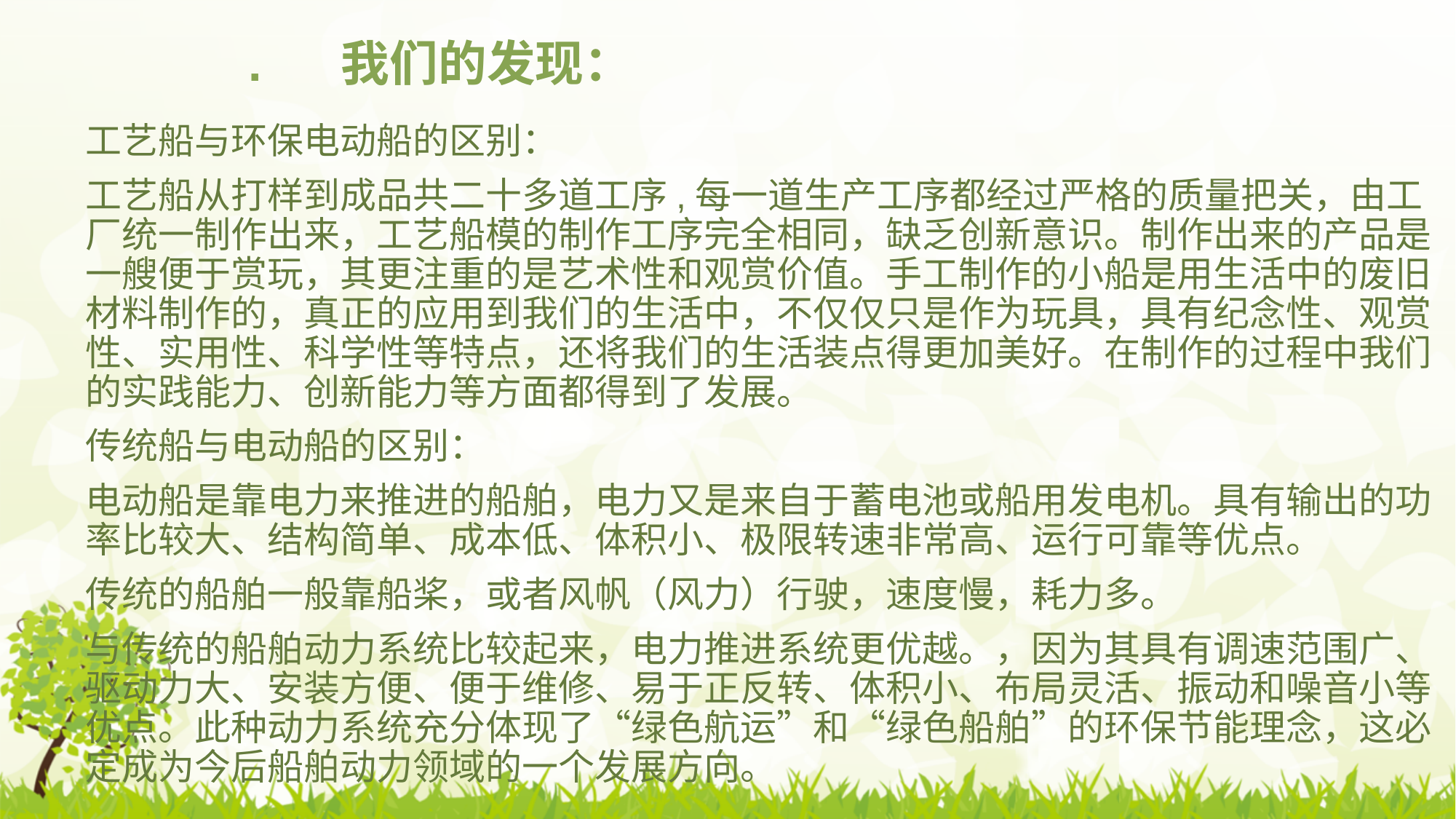

# .     我们的发现：

工艺船与环保电动船的区别：
工艺船从打样到成品共二十多道工序,每一道生产工序都经过严格的质量把关，由工厂统一制作出来，工艺船模的制作工序完全相同，缺乏创新意识。制作出来的产品是一艘便于赏玩，其更注重的是艺术性和观赏价值。手工制作的小船是用生活中的废旧材料制作的，真正的应用到我们的生活中，不仅仅只是作为玩具，具有纪念性、观赏性、实用性、科学性等特点，还将我们的生活装点得更加美好。在制作的过程中我们的实践能力、创新能力等方面都得到了发展。
传统船与电动船的区别：
电动船是靠电力来推进的船舶，电力又是来自于蓄电池或船用发电机。具有输出的功率比较大、结构简单、成本低、体积小、极限转速非常高、运行可靠等优点。
传统的船舶一般靠船桨，或者风帆（风力）行驶，速度慢，耗力多。
与传统的船舶动力系统比较起来，电力推进系统更优越。，因为其具有调速范围广、驱动力大、安装方便、便于维修、易于正反转、体积小、布局灵活、振动和噪音小等优点。此种动力系统充分体现了“绿色航运”和“绿色船舶”的环保节能理念，这必定成为今后船舶动力领域的一个发展方向。